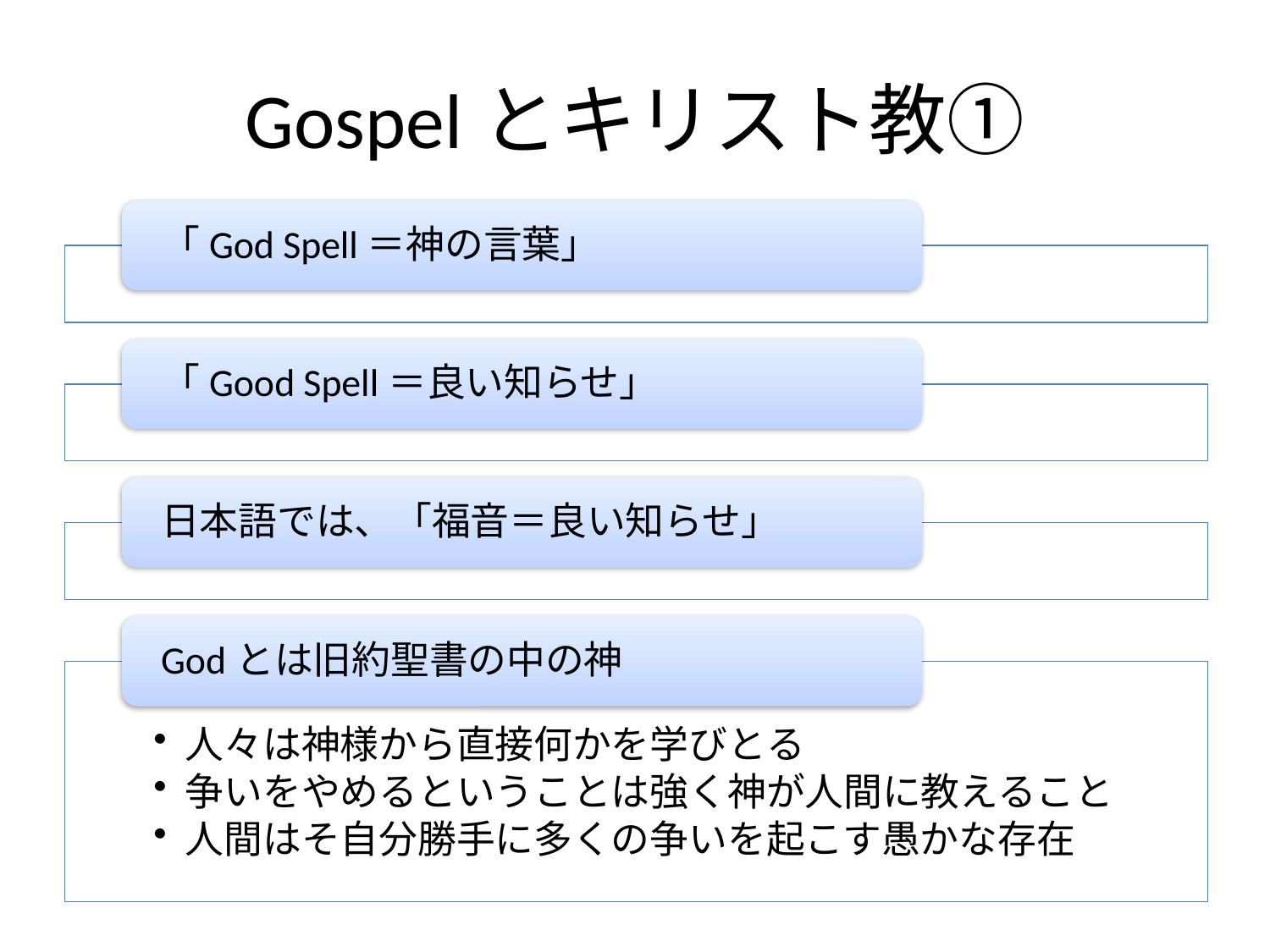

# Gospelとキリスト教①
「God Spell＝神の言葉」
「Good Spell＝良い知らせ」
日本語では、「福音＝良い知らせ」
人々は神様から直接何かを学びとる
争いをやめるということは強く神が人間に教えること
人間はそ自分勝手に多くの争いを起こす愚かな存在
Godとは旧約聖書の中の神